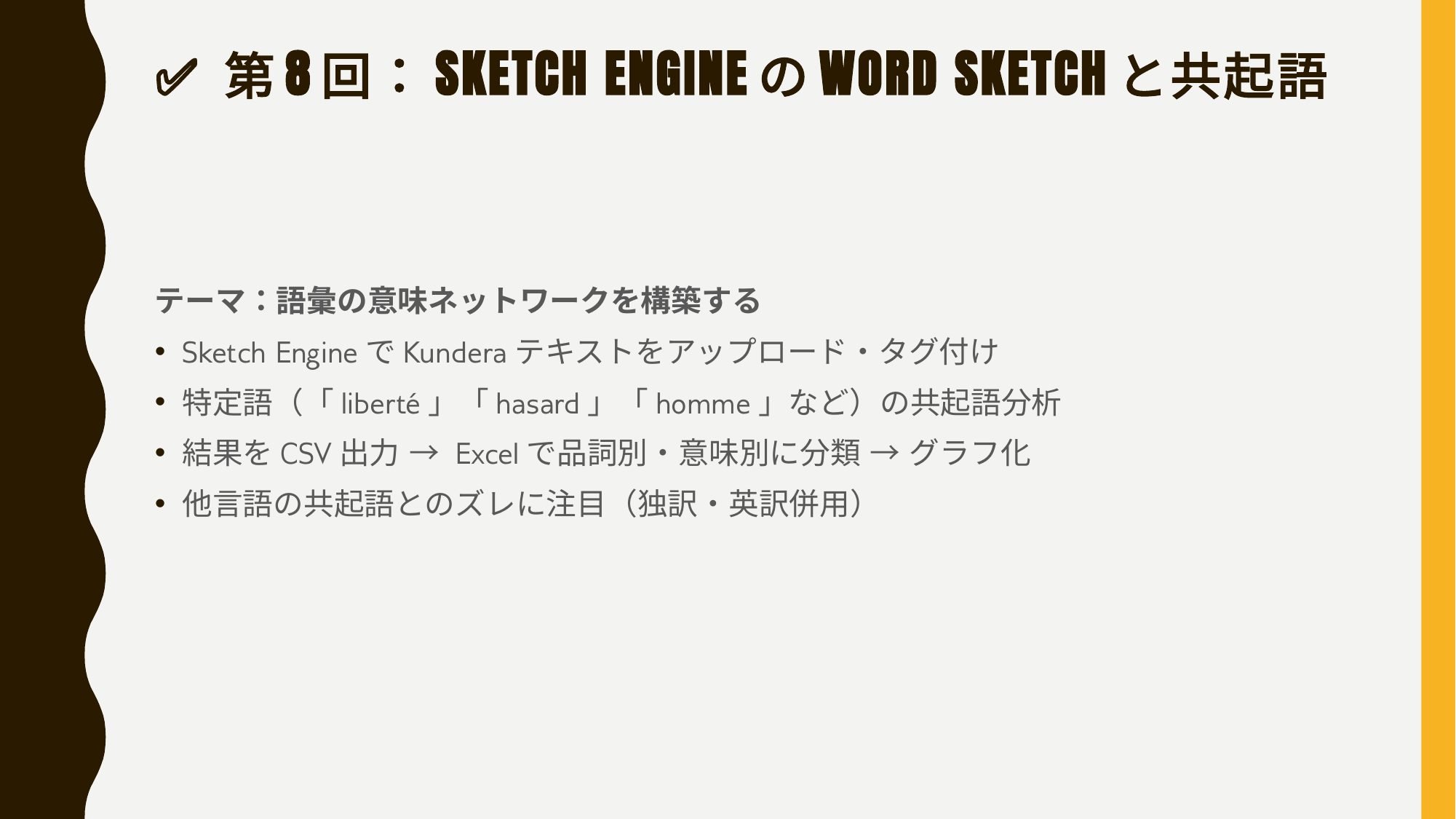

# ✅ 第8回：Sketch EngineのWord Sketchと共起語
テーマ：語彙の意味ネットワークを構築する
Sketch EngineでKunderaテキストをアップロード・タグ付け
特定語（「liberté」「hasard」「homme」など）の共起語分析
結果をCSV出力 → Excelで品詞別・意味別に分類 → グラフ化
他言語の共起語とのズレに注目（独訳・英訳併用）